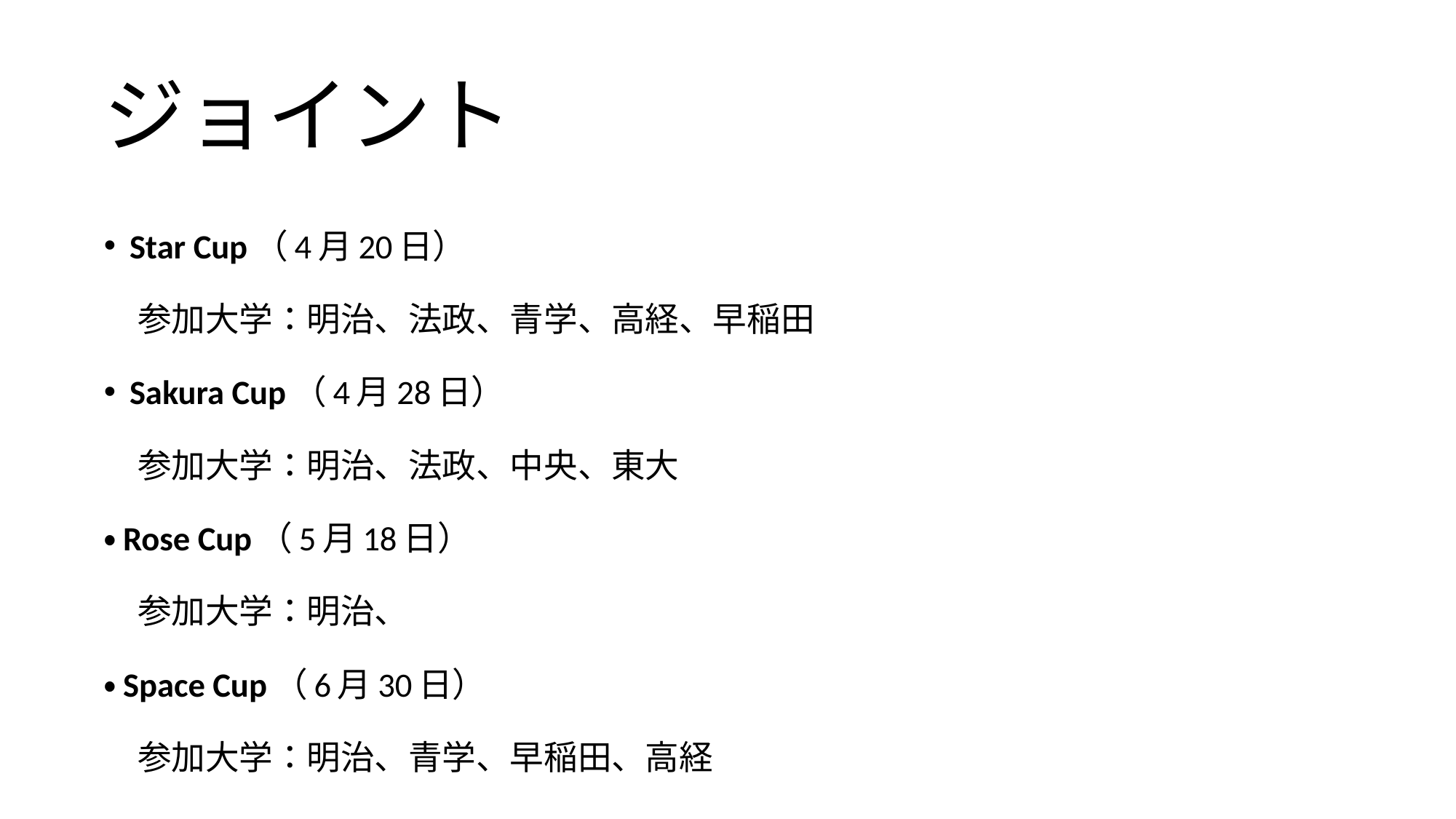

# ジョイント
Star Cup（4月20日）
　参加大学：明治、法政、青学、高経、早稲田
Sakura Cup（4月28日）
　参加大学：明治、法政、中央、東大
・Rose Cup（5月18日）
　参加大学：明治、
・Space Cup（6月30日）
　参加大学：明治、青学、早稲田、高経